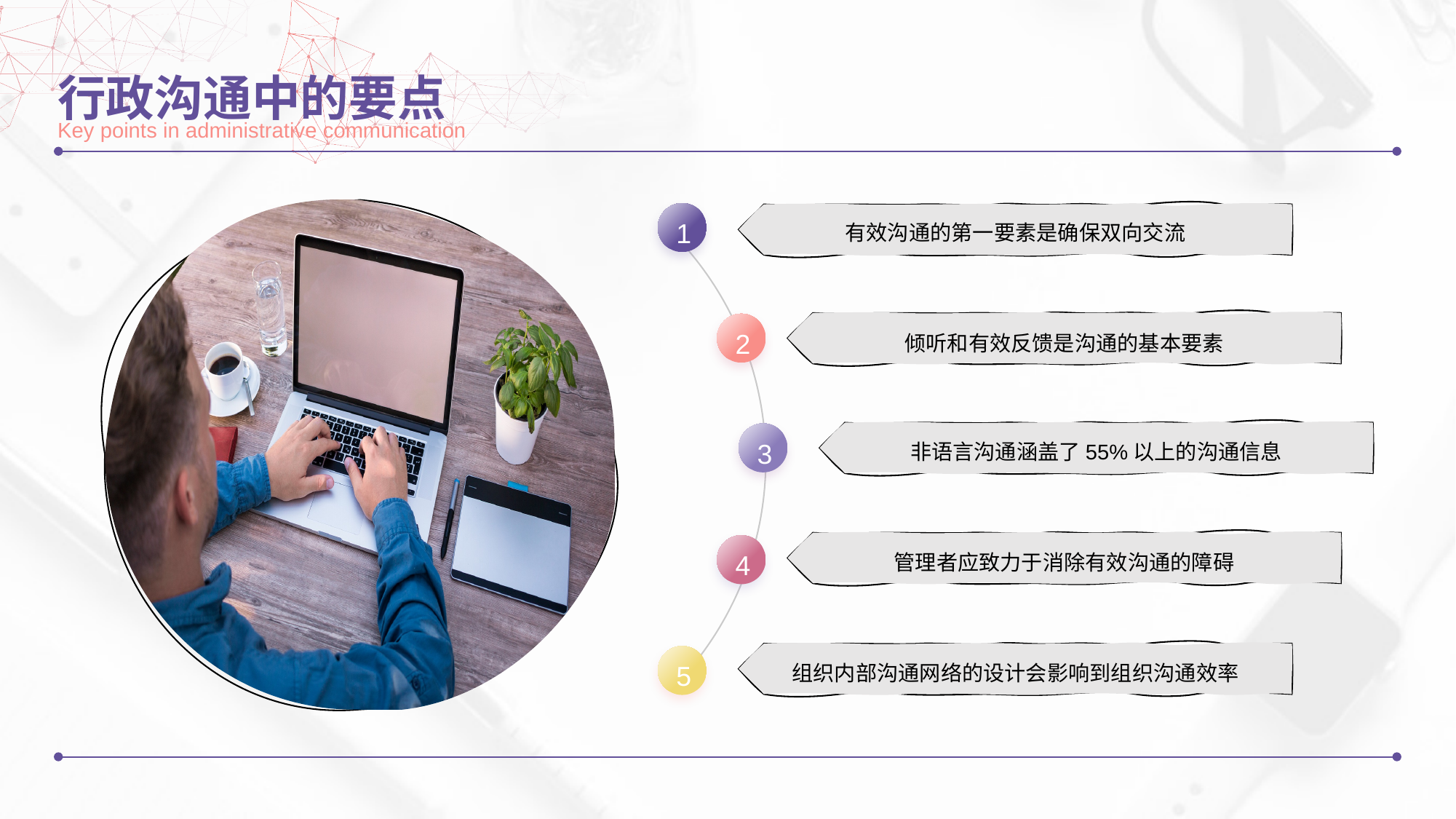

行政沟通中的要点
Key points in administrative communication

1

有效沟通的第一要素是确保双向交流

倾听和有效反馈是沟通的基本要素
2

非语言沟通涵盖了55%以上的沟通信息
3

管理者应致力于消除有效沟通的障碍
4

组织内部沟通网络的设计会影响到组织沟通效率
5